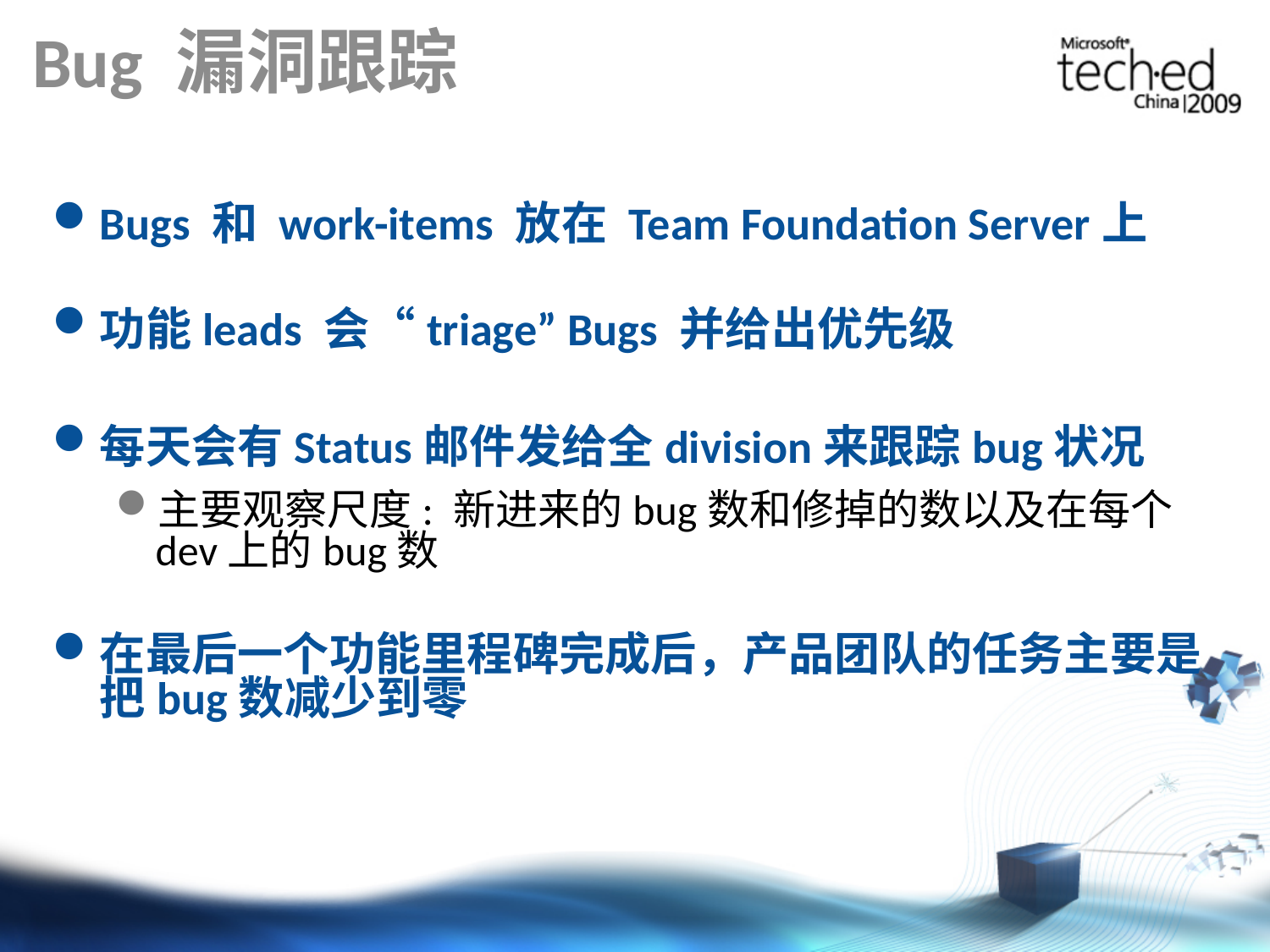

# Bug 漏洞跟踪
Bugs 和 work-items 放在 Team Foundation Server上

功能leads 会“triage” Bugs 并给出优先级

每天会有Status邮件发给全division来跟踪bug状况
主要观察尺度: 新进来的bug数和修掉的数以及在每个dev上的bug数

在最后一个功能里程碑完成后，产品团队的任务主要是把bug数减少到零